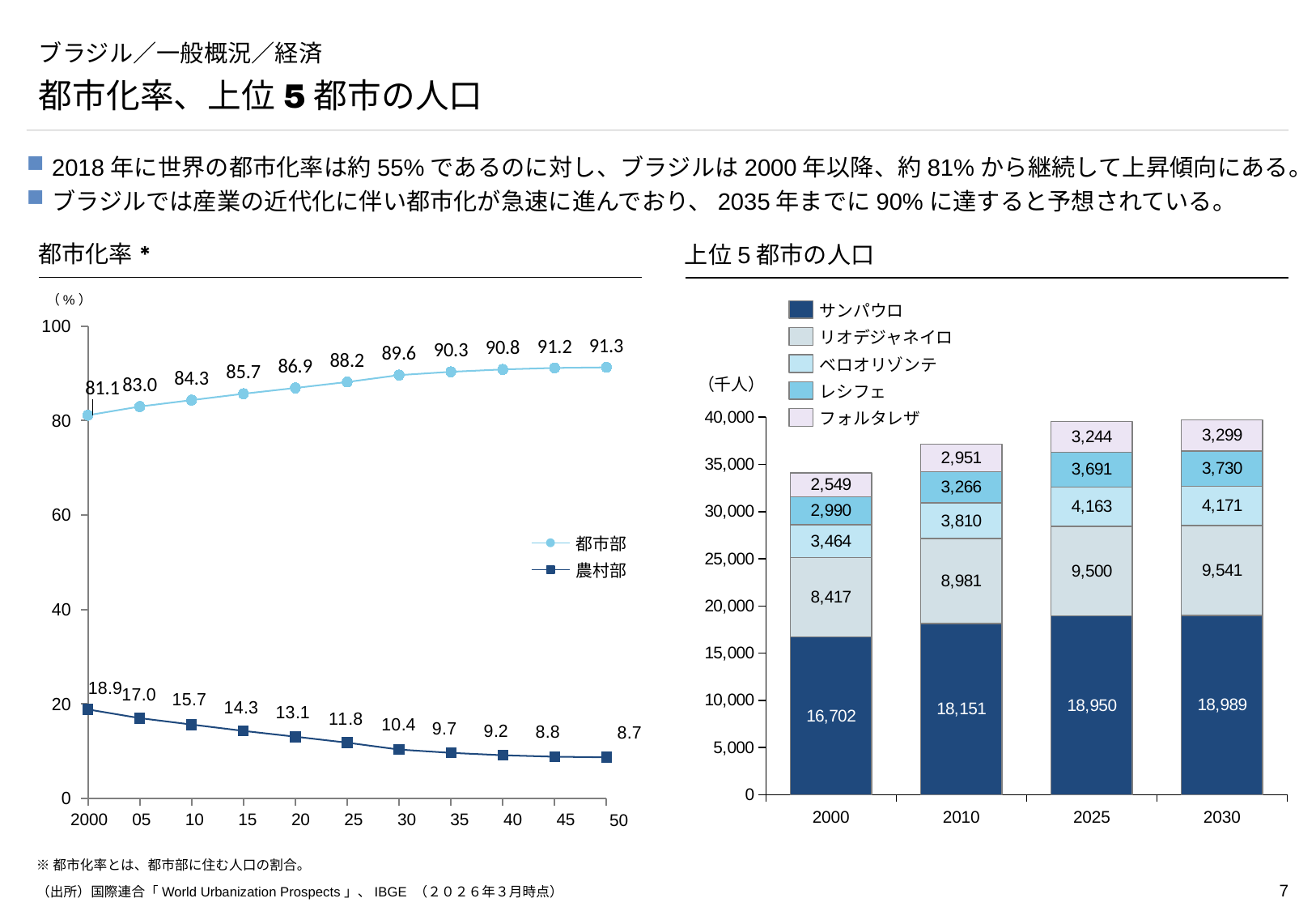

# ブラジル／一般概況／経済
都市化率、上位5都市の人口
2018年に世界の都市化率は約55%であるのに対し、ブラジルは2000年以降、約81%から継続して上昇傾向にある。
ブラジルでは産業の近代化に伴い都市化が急速に進んでおり、2035年までに90%に達すると予想されている。
都市化率*
上位5都市の人口
（%）

### Chart

| Category |  |  |
|---|---|---|
|  | 81.1484365423806 | 18.851563457619406 |
|  | 82.9838799596945 | 17.016120040305495 |
|  | 84.343846036308 | 15.656153963692006 |
|  | 85.6935697061881 | 14.3064302938119 |
|  | 86.9112186503004 | 13.088781349699602 |
|  | 88.1772996487898 | 11.822700351210202 |
|  | 89.6394272399452 | 10.360572760054794 |
|  | 90.3348986513605 | 9.665101348639496 |
|  | 90.8396095835106 | 9.160390416489406 |
|  | 91.159592695978 | 8.840407304021994 |
|  | 91.2827538876332 | 8.717246112366794 |
サンパウロ

リオデジャネイロ

ベロオリゾンテ

（千人）
レシフェ

### Chart

| Category |  |  |  |  |  |
|---|---|---|---|---|---|
フォルタレザ

都市部

農村部

2000
2010
2025
2030
2000
05
10
15
20
25
30
35
40
45
50
※都市化率とは、都市部に住む人口の割合。
（出所）国際連合「World Urbanization Prospects」、IBGE （２０２６年３月時点）